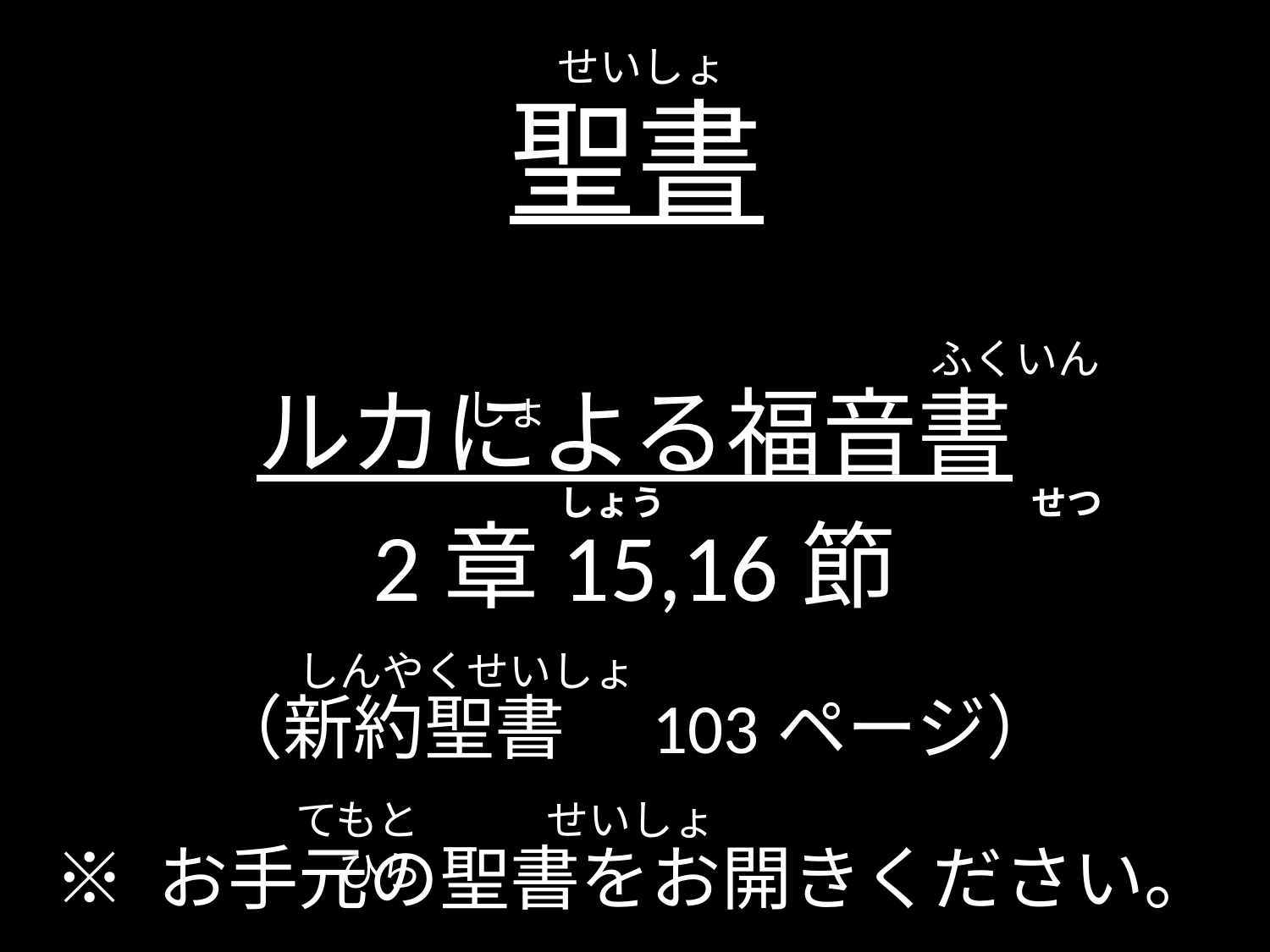

せいしょ
# 聖書
　　　　　　　　　　　ふくいんしょ
ルカによる福音書
2章15,16節

（新約聖書　103ページ）
　　　　　　 　　　                       しょう 　　　　　　　　　     せつ
   しんやくせいしょ
てもと　　　せいしょ　　　　ひら
※ お手元の聖書をお開きください。